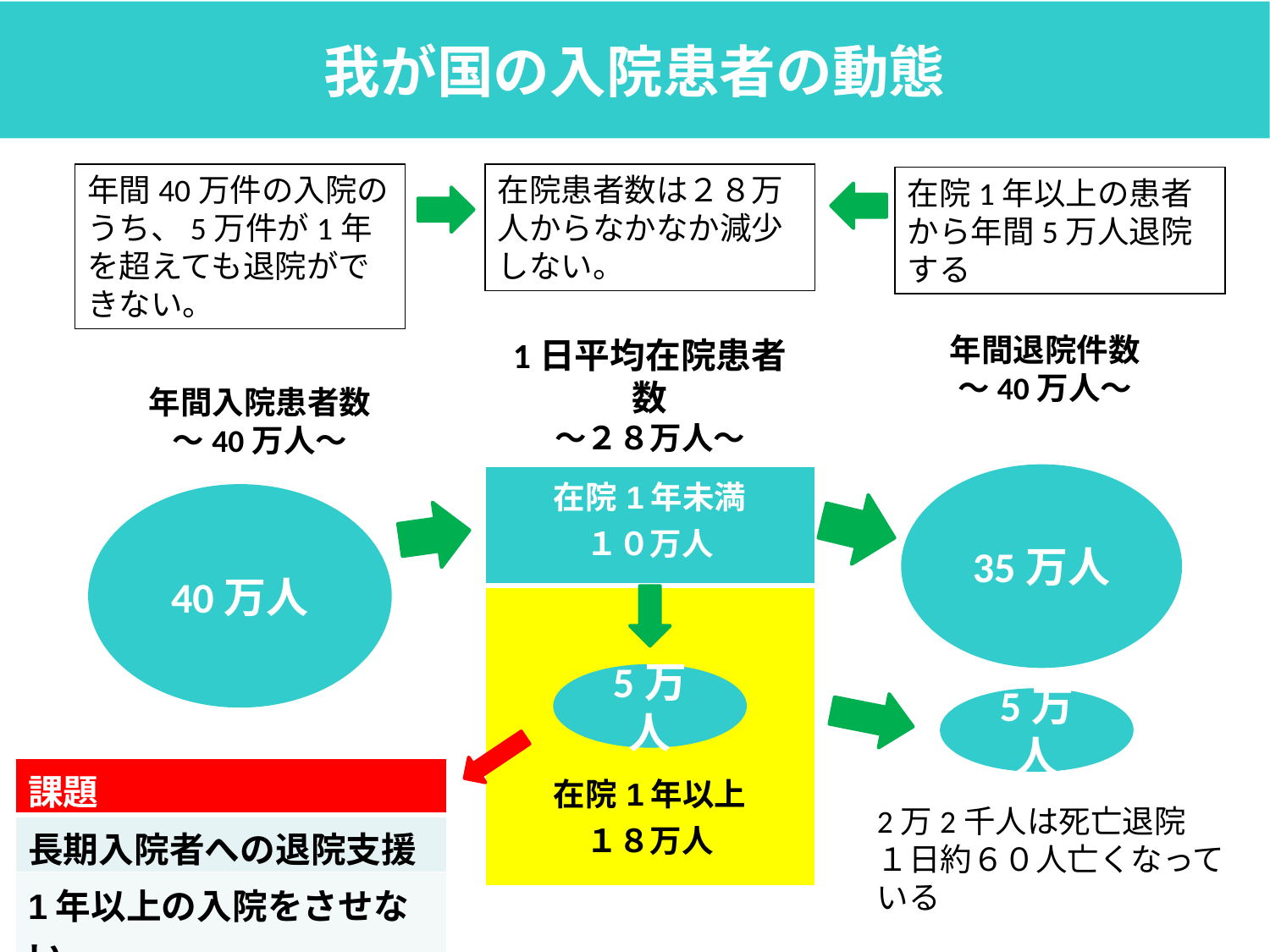

我が国の入院患者の動態
年間40万件の入院のうち、5万件が1年を超えても退院ができない。
在院患者数は２８万人からなかなか減少しない。
在院1年以上の患者から年間5万人退院する

年間退院件数
～40万人～
1日平均在院患者数
～２８万人～
年間入院患者数
～40万人～
35万人
| 在院1年未満 １０万人 |
| --- |
| 在院1年以上 １８万人 |
40万人

5万人

5万人

| 課題 |
| --- |
| 長期入院者への退院支援 |
| 1年以上の入院をさせない |
2万2千人は死亡退院
１日約６０人亡くなっている